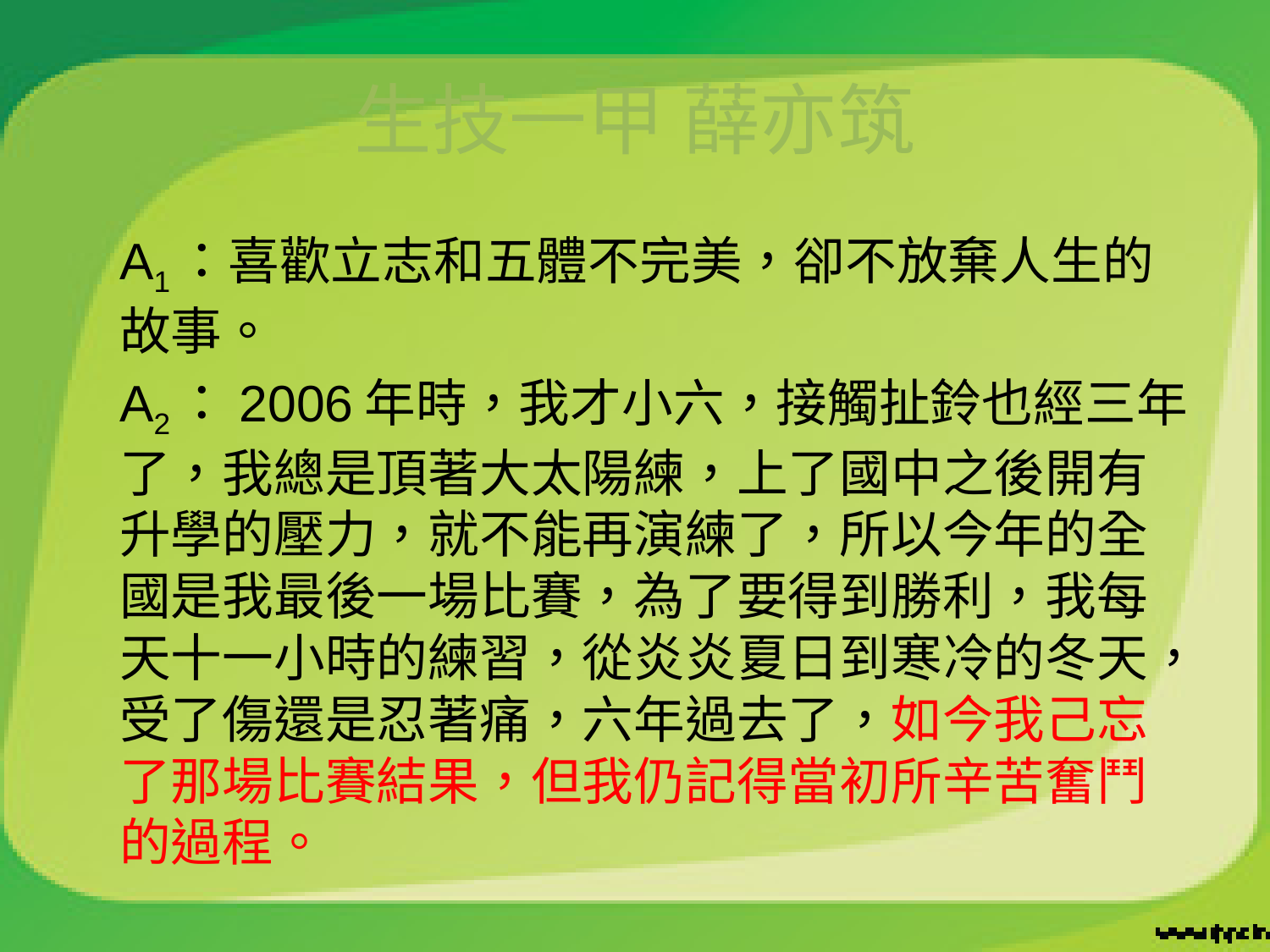

# 生技一甲 薛亦筑
	A1：喜歡立志和五體不完美，卻不放棄人生的故事。
	A2：2006年時，我才小六，接觸扯鈴也經三年了，我總是頂著大太陽練，上了國中之後開有升學的壓力，就不能再演練了，所以今年的全國是我最後一場比賽，為了要得到勝利，我每天十一小時的練習，從炎炎夏日到寒冷的冬天，受了傷還是忍著痛，六年過去了，如今我己忘了那場比賽結果，但我仍記得當初所辛苦奮鬥的過程。